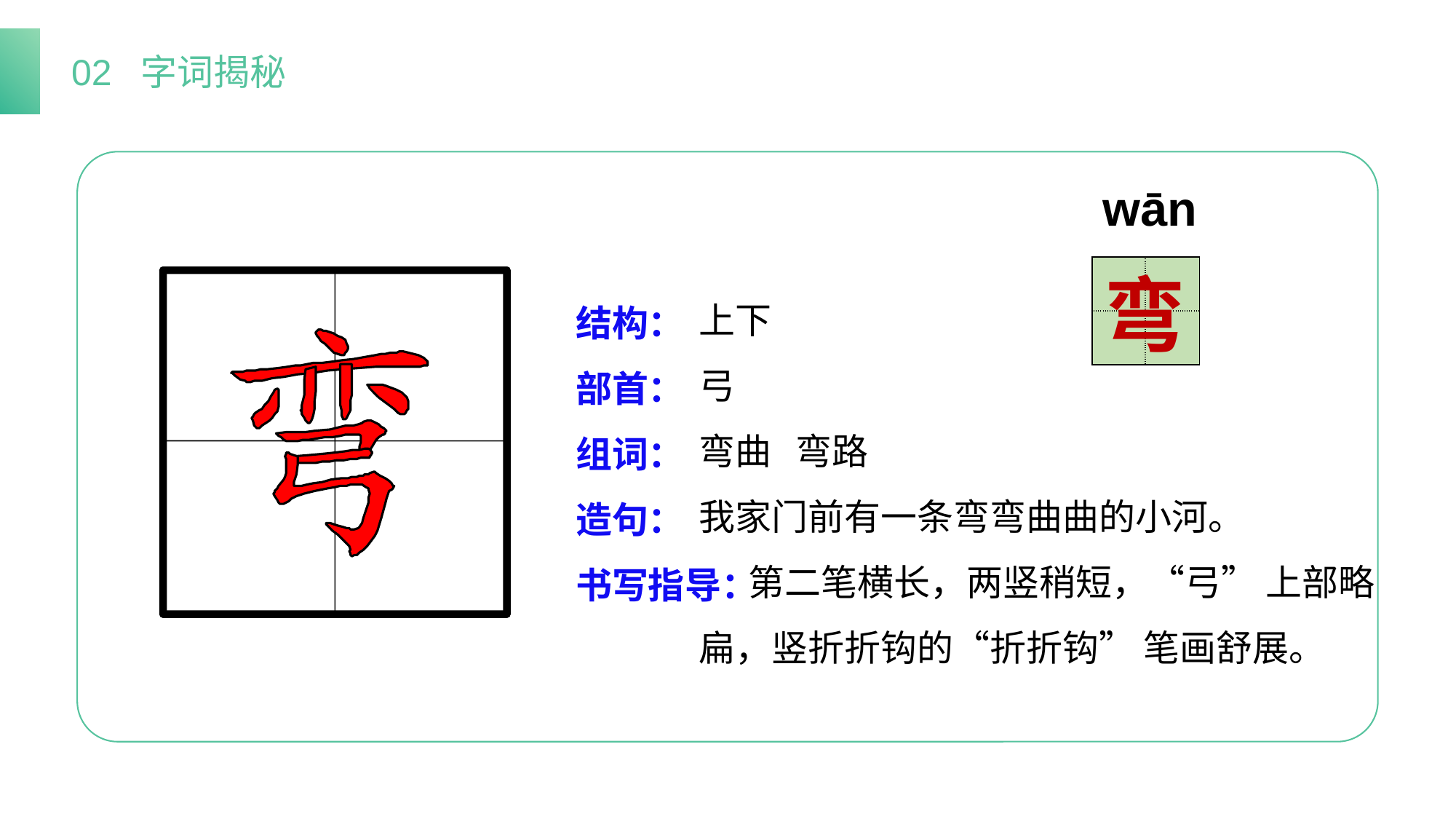

02  字词揭秘
wān
|  |  |
| --- | --- |
|  |  |
弯

上下
弓
弯曲   弯路
我家门前有一条弯弯曲曲的小河。
     第二笔横长，两竖稍短，“弓” 上部略扁，竖折折钩的“折折钩” 笔画舒展。
结构：
部首：
组词：
造句：
书写指导：